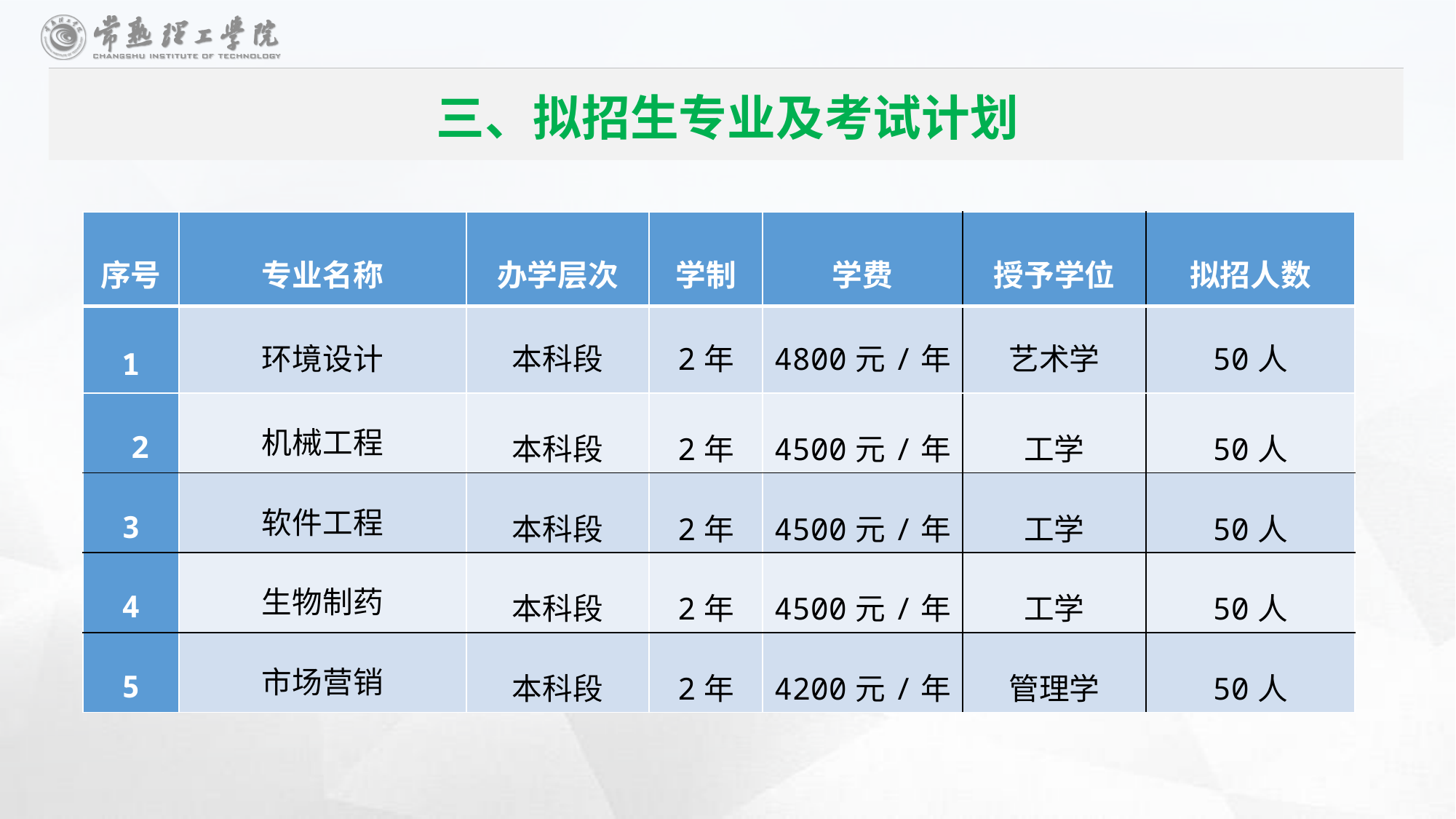

三、拟招生专业及考试计划
| 序号 | 专业名称 | 办学层次 | 学制 | 学费 | 授予学位 | 拟招人数 |
| --- | --- | --- | --- | --- | --- | --- |
| 1 | 环境设计 | 本科段 | 2年 | 4800元/年 | 艺术学 | 50人 |
| 2 | 机械工程 | 本科段 | 2年 | 4500元/年 | 工学 | 50人 |
| 3 | 软件工程 | 本科段 | 2年 | 4500元/年 | 工学 | 50人 |
| 4 | 生物制药 | 本科段 | 2年 | 4500元/年 | 工学 | 50人 |
| 5 | 市场营销 | 本科段 | 2年 | 4200元/年 | 管理学 | 50人 |